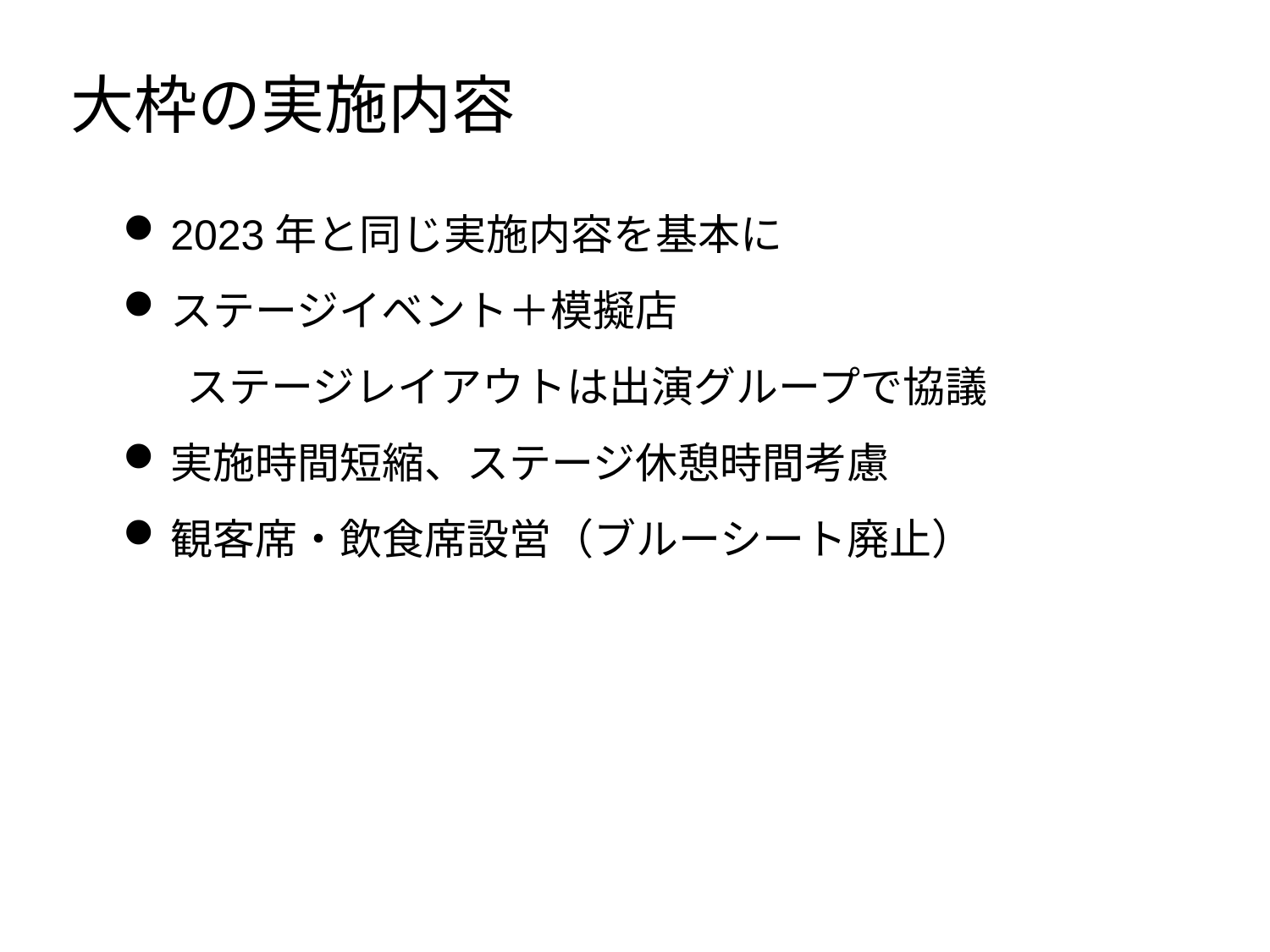

大枠の実施内容
2023年と同じ実施内容を基本に
ステージイベント＋模擬店
ステージレイアウトは出演グループで協議
実施時間短縮、ステージ休憩時間考慮
観客席・飲食席設営（ブルーシート廃止）